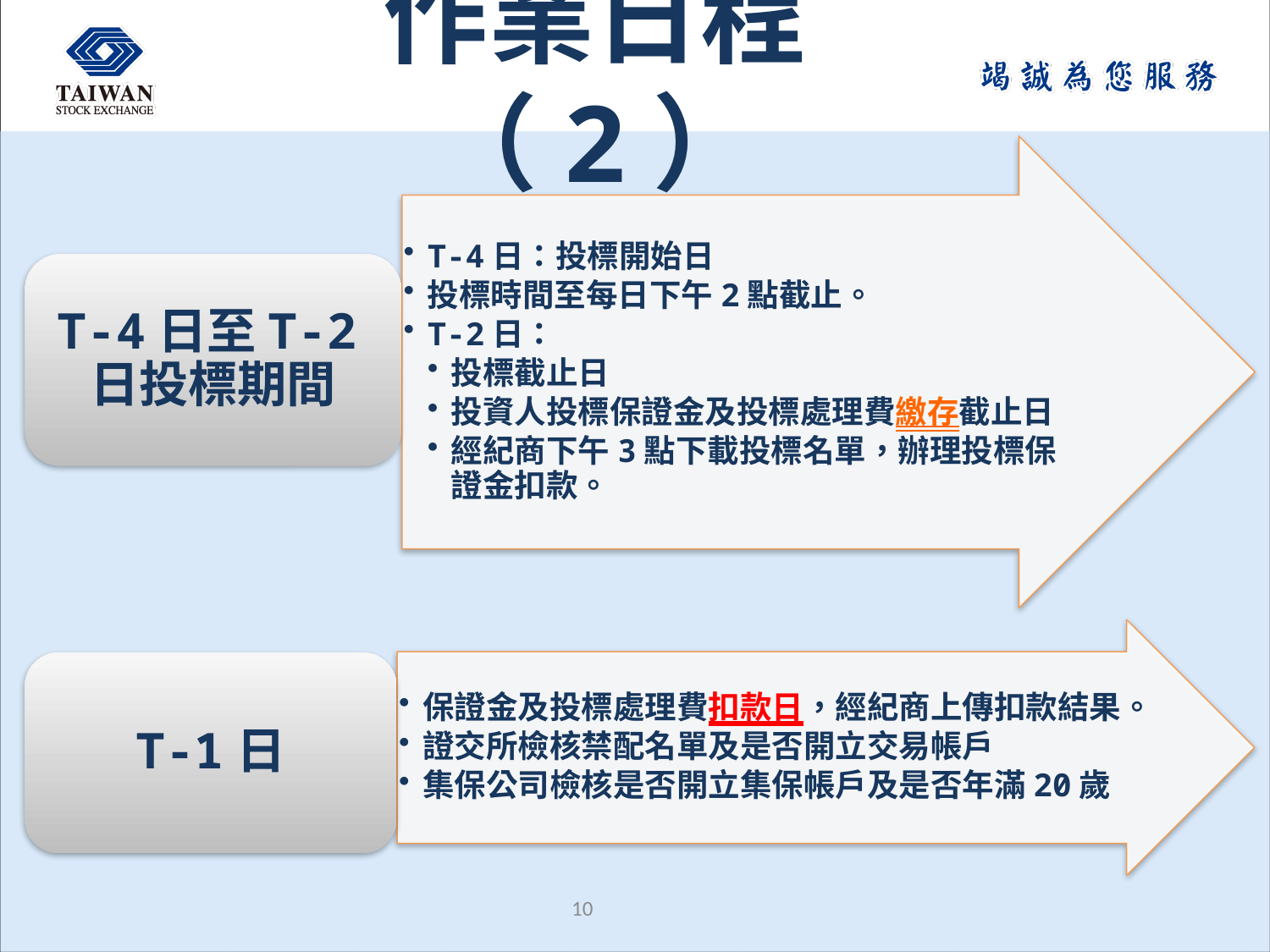

# 作業日程（2）
T-4日：投標開始日
投標時間至每日下午2點截止。
T-2日：
投標截止日
投資人投標保證金及投標處理費繳存截止日
經紀商下午3點下載投標名單，辦理投標保證金扣款。
T-4日至T-2日投標期間
保證金及投標處理費扣款日，經紀商上傳扣款結果。
證交所檢核禁配名單及是否開立交易帳戶
集保公司檢核是否開立集保帳戶及是否年滿20歲
T-1日
10